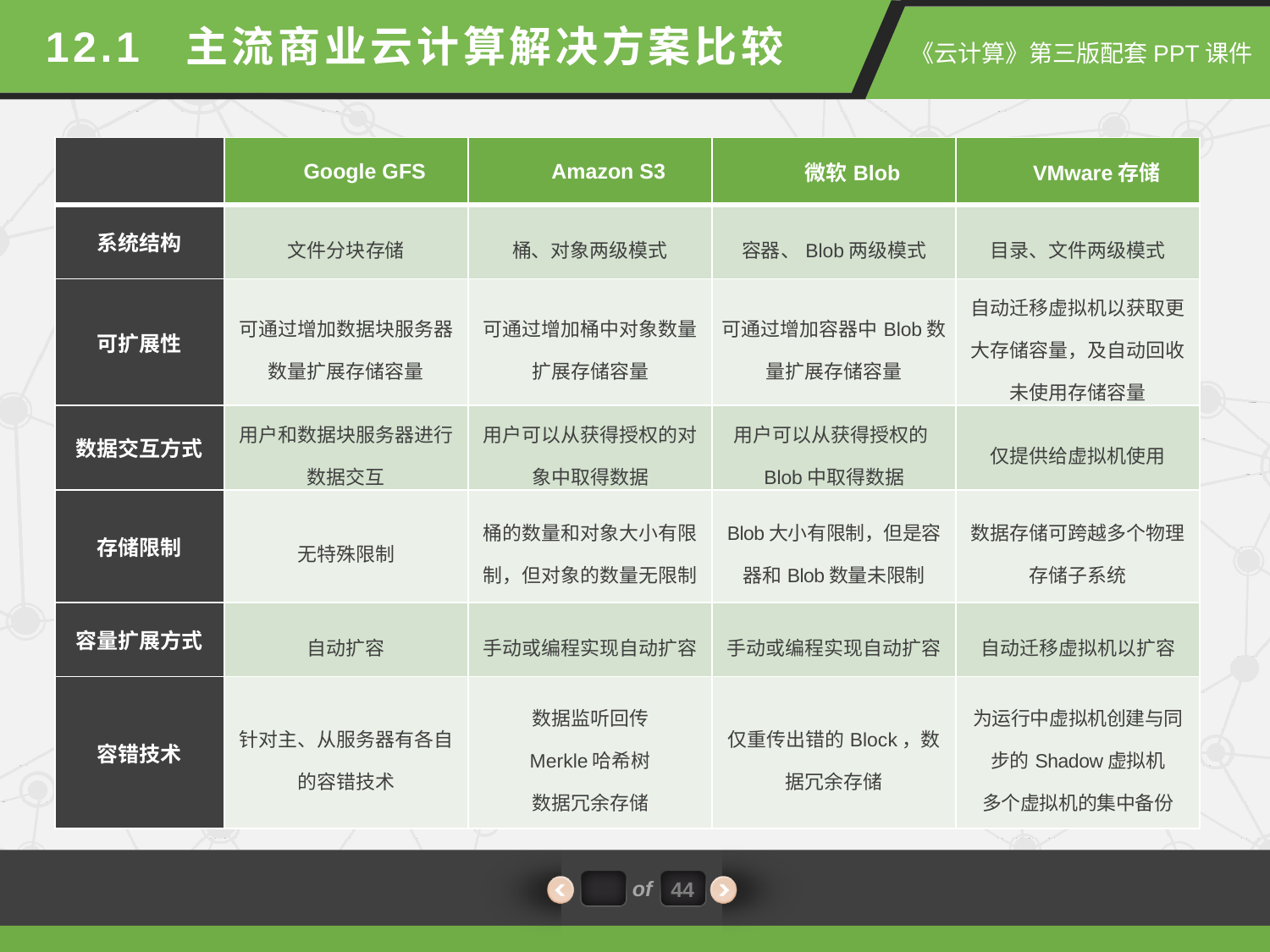

12.1  主流商业云计算解决方案比较
|  | Google GFS | Amazon S3 | 微软Blob | VMware存储 |
| --- | --- | --- | --- | --- |
| 系统结构 | 文件分块存储 | 桶、对象两级模式 | 容器、Blob两级模式 | 目录、文件两级模式 |
| 可扩展性 | 可通过增加数据块服务器数量扩展存储容量 | 可通过增加桶中对象数量扩展存储容量 | 可通过增加容器中Blob数量扩展存储容量 | 自动迁移虚拟机以获取更大存储容量，及自动回收未使用存储容量 |
| 数据交互方式 | 用户和数据块服务器进行数据交互 | 用户可以从获得授权的对象中取得数据 | 用户可以从获得授权的Blob中取得数据 | 仅提供给虚拟机使用 |
| 存储限制 | 无特殊限制 | 桶的数量和对象大小有限制，但对象的数量无限制 | Blob大小有限制，但是容器和Blob数量未限制 | 数据存储可跨越多个物理存储子系统 |
| 容量扩展方式 | 自动扩容 | 手动或编程实现自动扩容 | 手动或编程实现自动扩容 | 自动迁移虚拟机以扩容 |
| 容错技术 | 针对主、从服务器有各自的容错技术 | 数据监听回传 Merkle哈希树 数据冗余存储 | 仅重传出错的Block，数据冗余存储 | 为运行中虚拟机创建与同步的Shadow虚拟机 多个虚拟机的集中备份 |
18